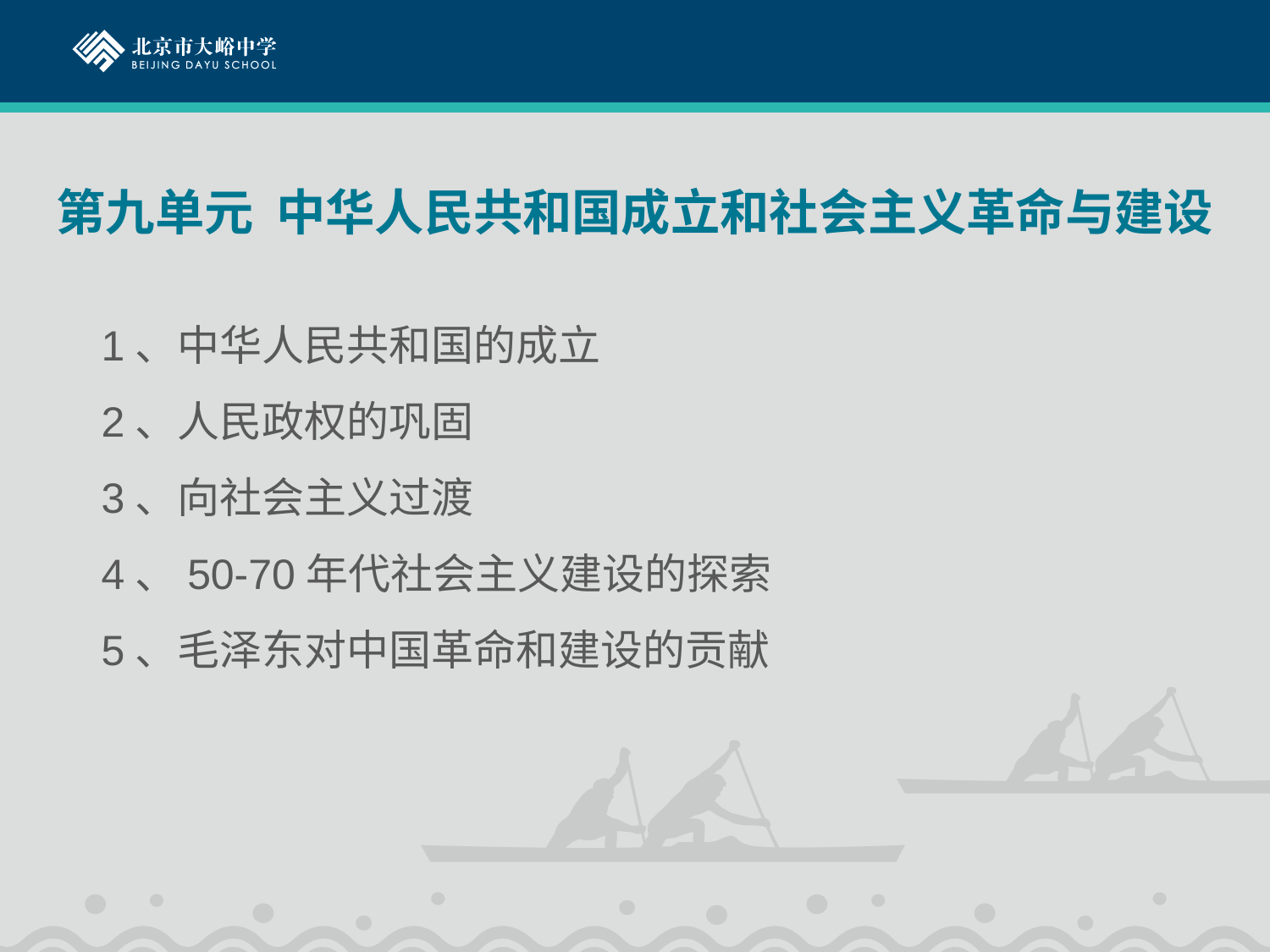

# 第九单元  中华人民共和国成立和社会主义革命与建设
1、中华人民共和国的成立
2、人民政权的巩固
3、向社会主义过渡
4、50-70年代社会主义建设的探索
5、毛泽东对中国革命和建设的贡献